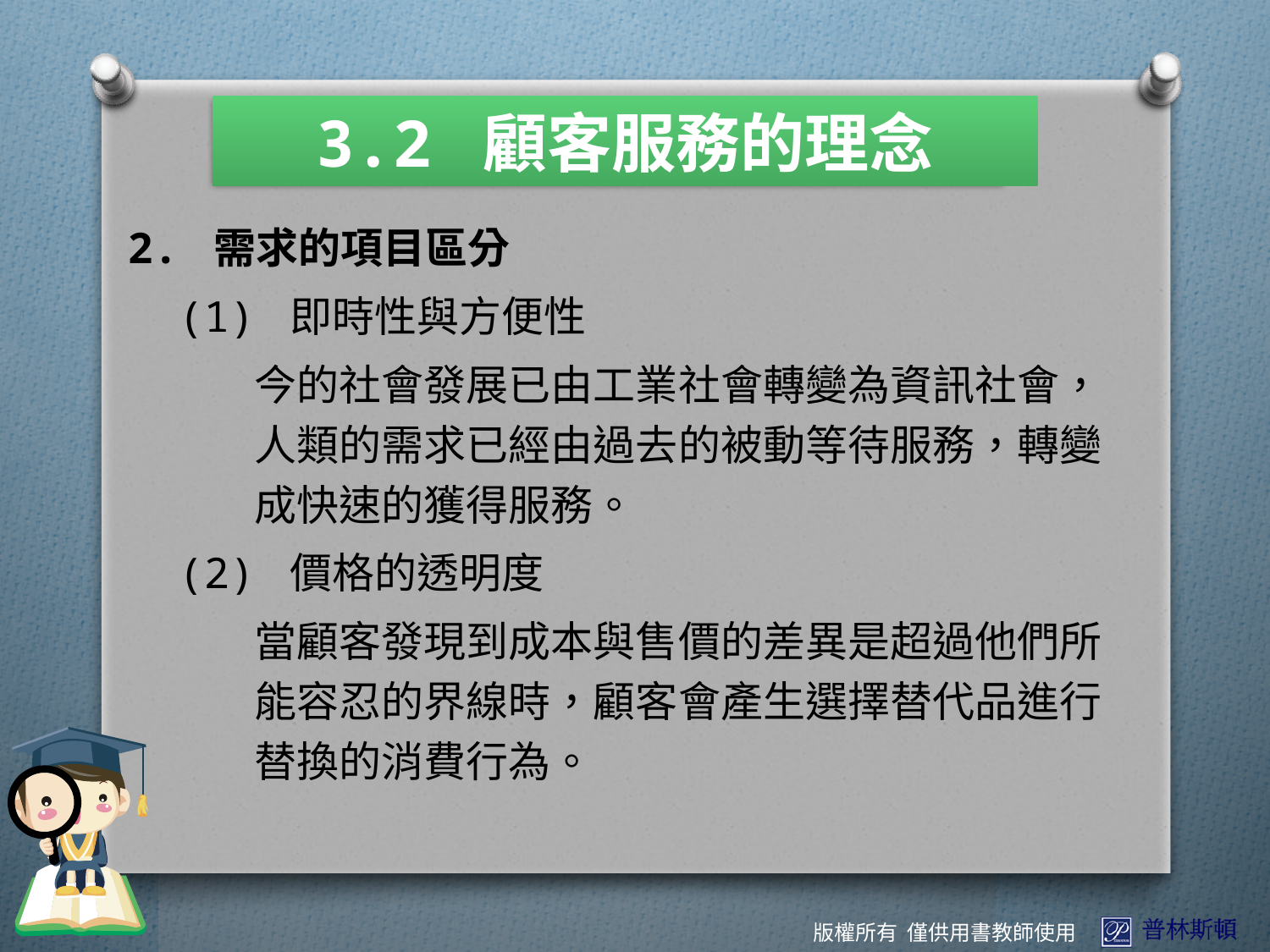

3.2 顧客服務的理念
2. 需求的項目區分
  (1) 即時性與方便性
	今的社會發展已由工業社會轉變為資訊社會，	人類的需求已經由過去的被動等待服務，轉變	成快速的獲得服務。
  (2) 價格的透明度
	當顧客發現到成本與售價的差異是超過他們所	能容忍的界線時，顧客會產生選擇替代品進行	替換的消費行為。